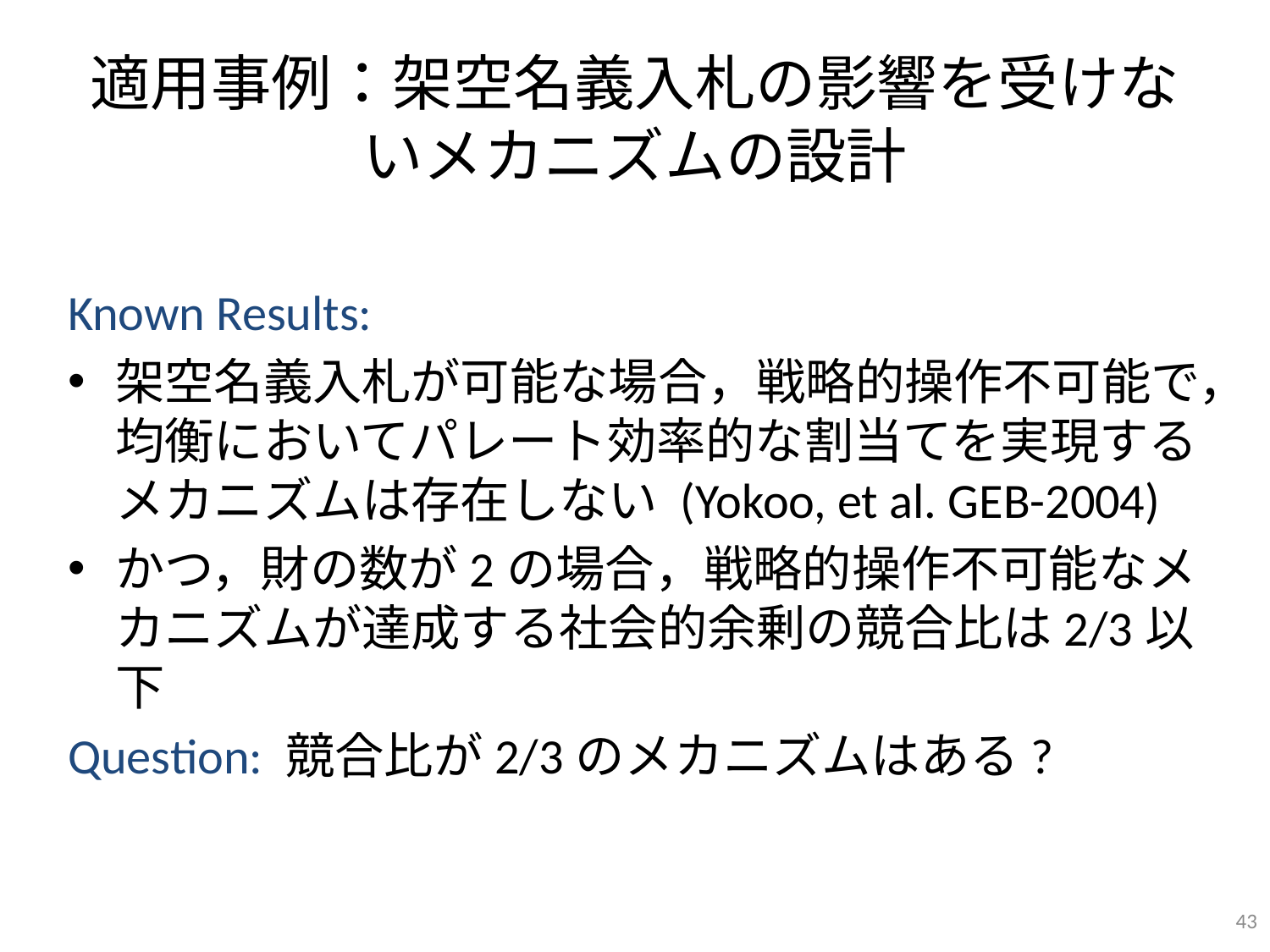

# 適用事例：架空名義入札の影響を受けないメカニズムの設計
Known Results:
架空名義入札が可能な場合，戦略的操作不可能で，均衡においてパレート効率的な割当てを実現するメカニズムは存在しない (Yokoo, et al. GEB-2004)
かつ，財の数が2の場合，戦略的操作不可能なメカニズムが達成する社会的余剰の競合比は2/3以下
Question: 競合比が2/3のメカニズムはある?
43